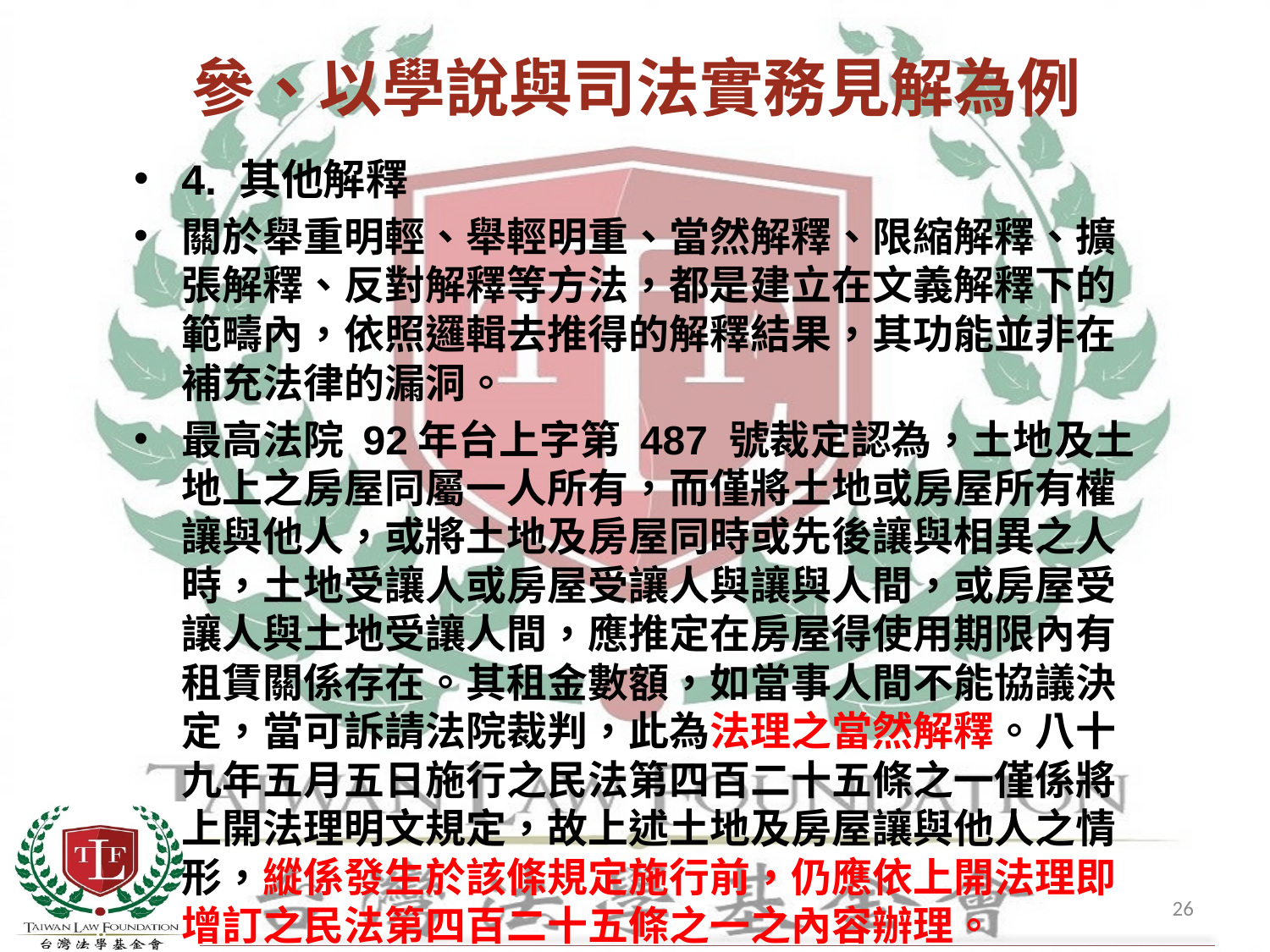

# 參、以學說與司法實務見解為例
4. 其他解釋
關於舉重明輕、舉輕明重、當然解釋、限縮解釋、擴張解釋、反對解釋等方法，都是建立在文義解釋下的範疇內，依照邏輯去推得的解釋結果，其功能並非在補充法律的漏洞。
最高法院 92年台上字第 487 號裁定認為，土地及土地上之房屋同屬一人所有，而僅將土地或房屋所有權讓與他人，或將土地及房屋同時或先後讓與相異之人時，土地受讓人或房屋受讓人與讓與人間，或房屋受讓人與土地受讓人間，應推定在房屋得使用期限內有租賃關係存在。其租金數額，如當事人間不能協議決定，當可訴請法院裁判，此為法理之當然解釋。八十九年五月五日施行之民法第四百二十五條之一僅係將上開法理明文規定，故上述土地及房屋讓與他人之情形，縱係發生於該條規定施行前，仍應依上開法理即增訂之民法第四百二十五條之一之內容辦理。

26